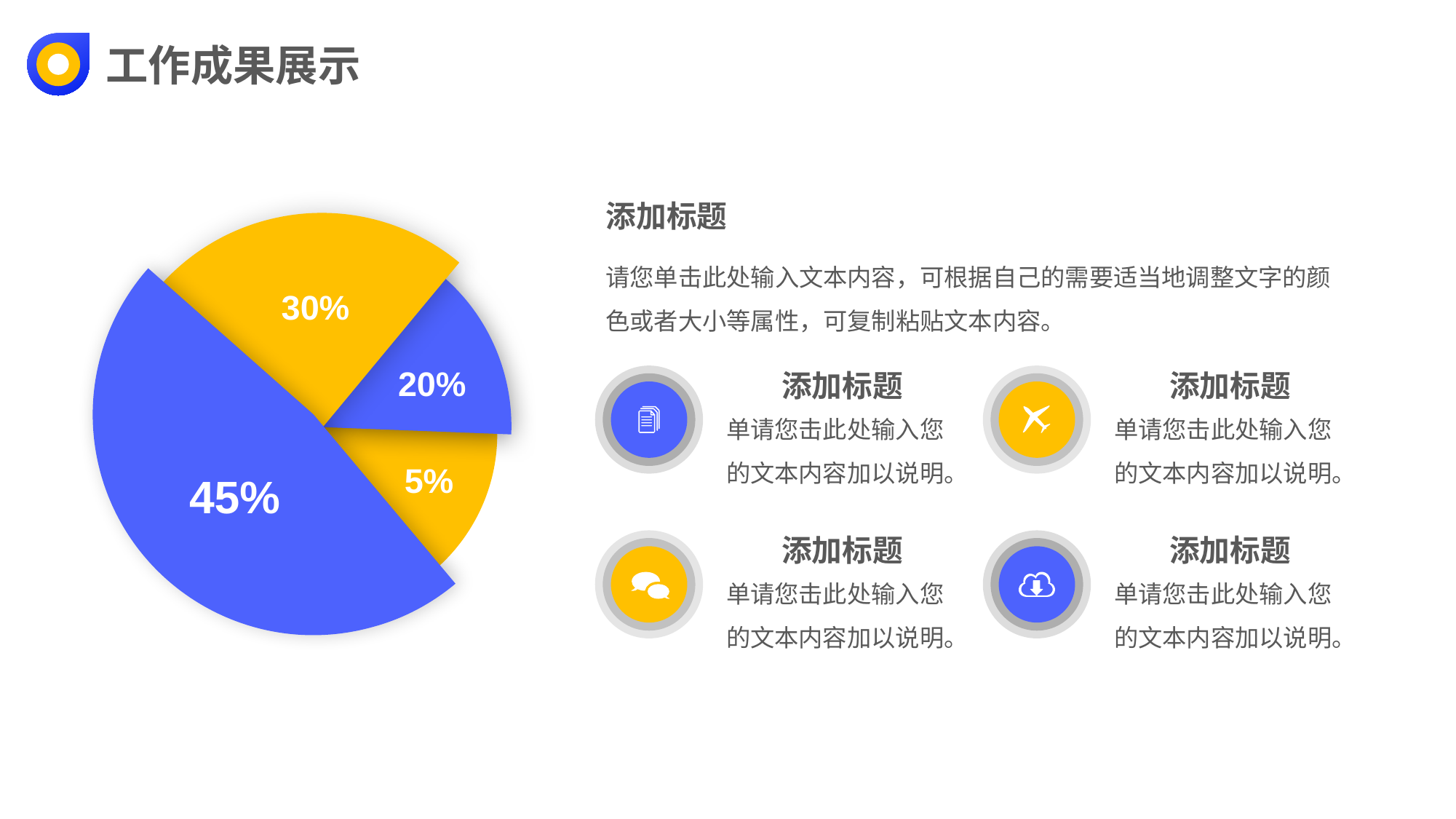

工作成果展示

添加标题
请您单击此处输入文本内容，可根据自己的需要适当地调整文字的颜色或者大小等属性，可复制粘贴文本内容。

30%

20%
5%
45%
添加标题
单请您击此处输入您的文本内容加以说明。

添加标题
单请您击此处输入您的文本内容加以说明。

添加标题
单请您击此处输入您的文本内容加以说明。

添加标题
单请您击此处输入您的文本内容加以说明。